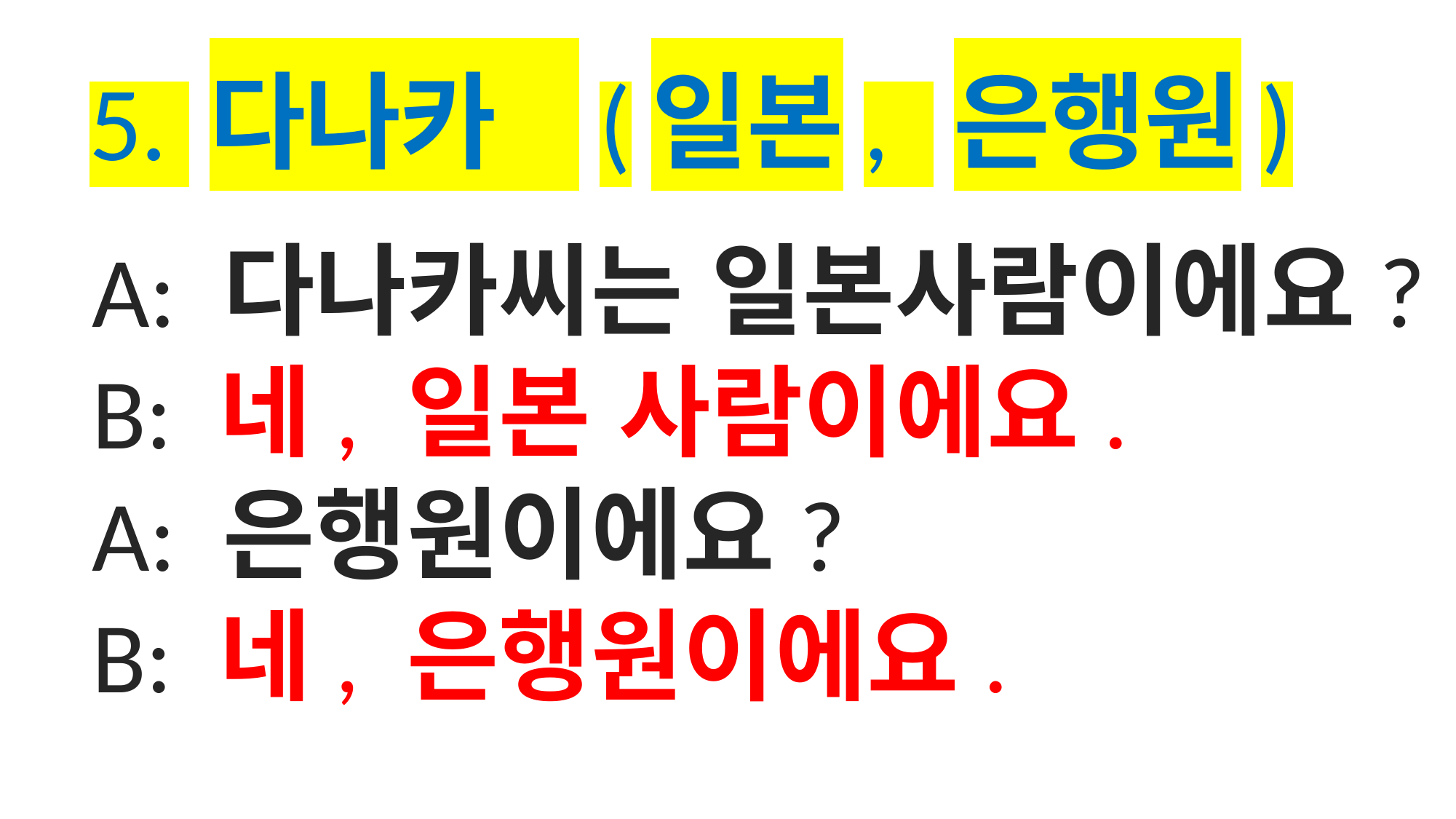

# 5. 다나카   (일본,  은행원)
A: 다나카씨는 일본사람이에요?
B: 네, 일본 사람이에요.
A: 은행원이에요?
B: 네, 은행원이에요.